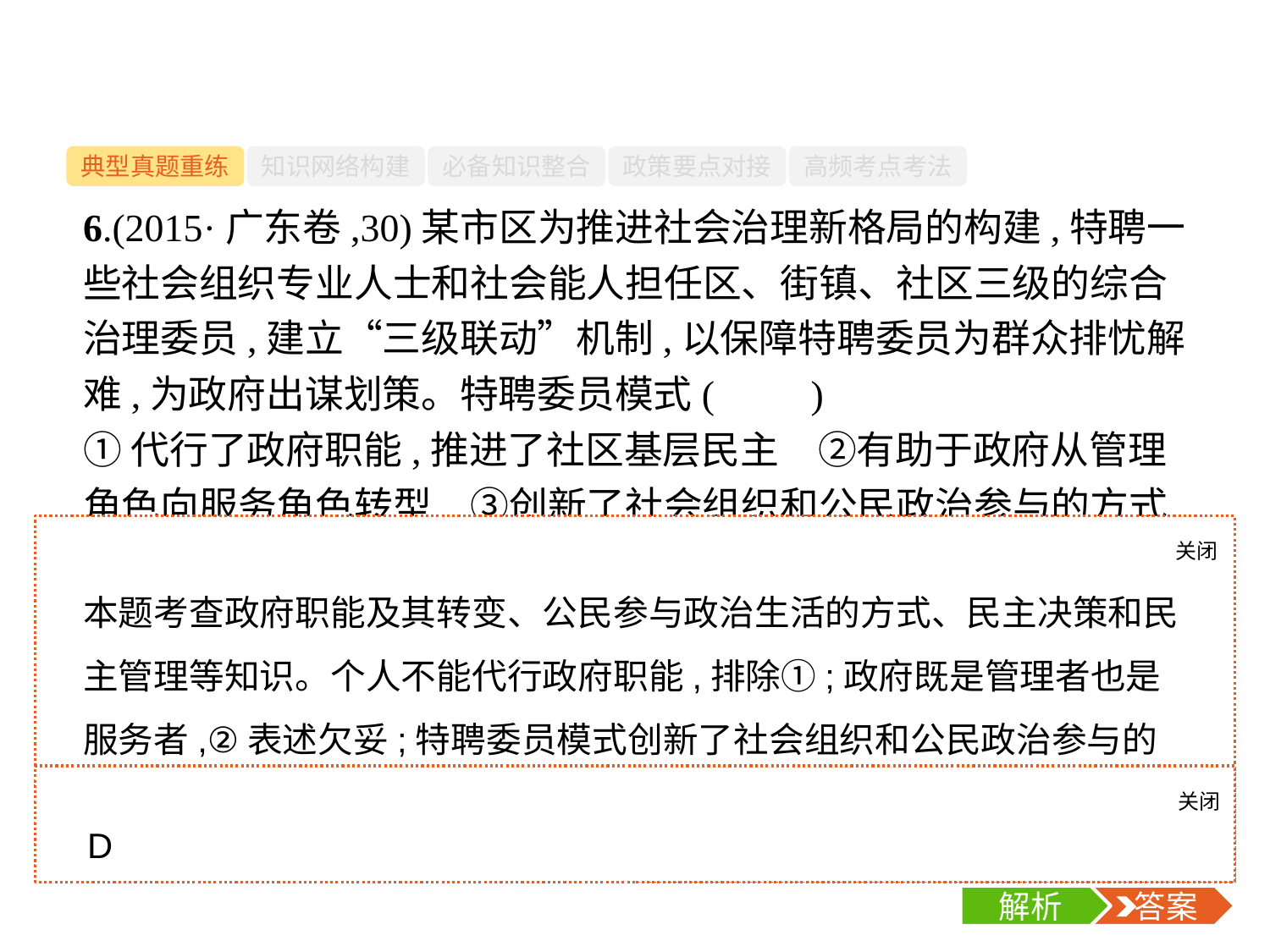

-33-
典型真题重练
知识网络构建
必备知识整合
政策要点对接
高频考点考法
6.(2015·广东卷,30)某市区为推进社会治理新格局的构建,特聘一些社会组织专业人士和社会能人担任区、街镇、社区三级的综合治理委员,建立“三级联动”机制,以保障特聘委员为群众排忧解难,为政府出谋划策。特聘委员模式(　　)
①代行了政府职能,推进了社区基层民主　②有助于政府从管理角色向服务角色转型　③创新了社会组织和公民政治参与的方式　④拓宽了公民参与民主决策和管理的渠道
A.①②	B.①③	C.②④	D.③④

关闭
解析

本题考查政府职能及其转变、公民参与政治生活的方式、民主决策和民主管理等知识。个人不能代行政府职能,排除①;政府既是管理者也是服务者,②表述欠妥;特聘委员模式创新了社会组织和公民政治参与的方式,拓宽了公民参与民主决策和管理的渠道,③④当选。故选D项。

关闭
解析
  答案

D
解析
  答案